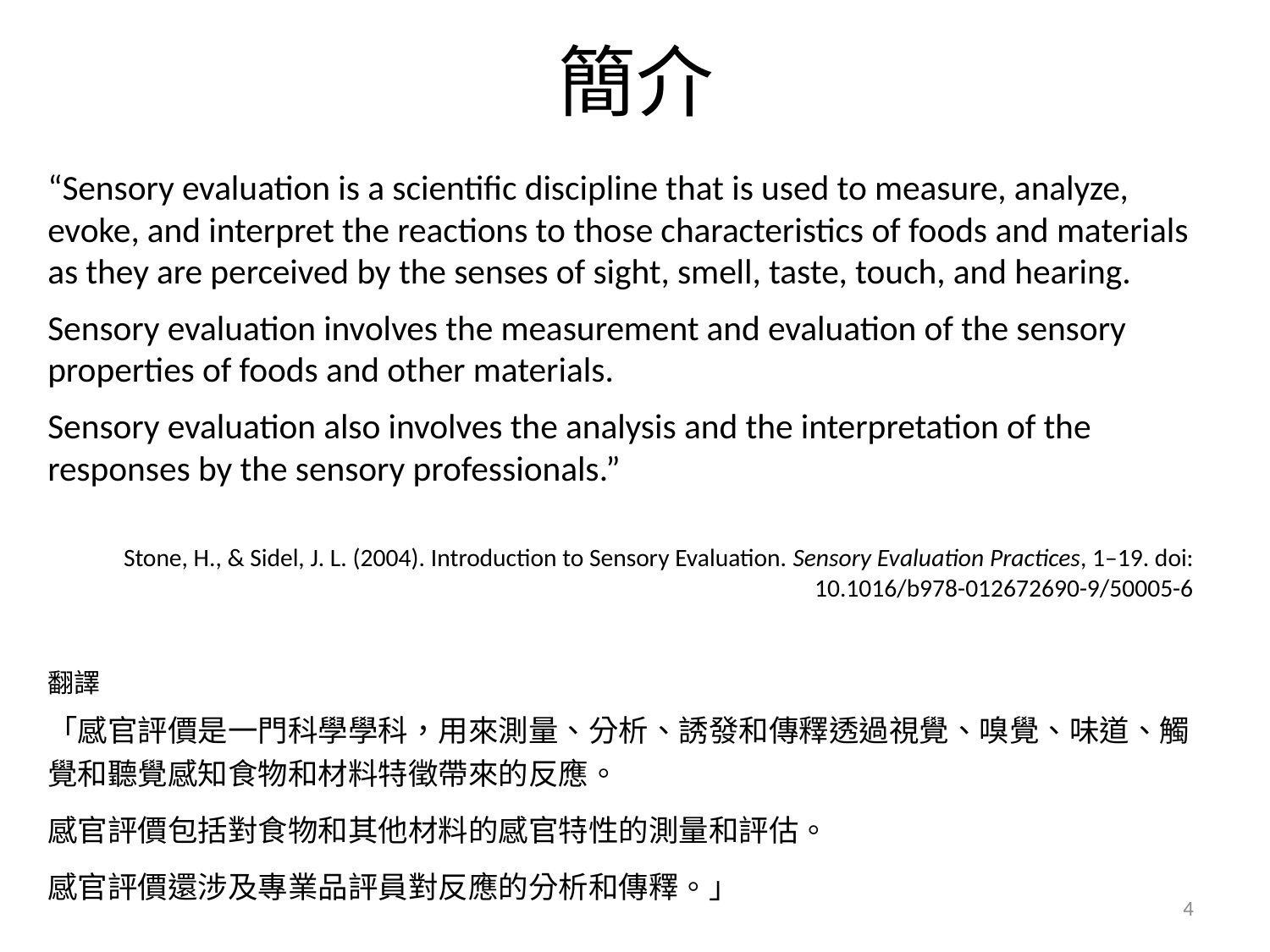

# 簡介
“Sensory evaluation is a scientific discipline that is used to measure, analyze, evoke, and interpret the reactions to those characteristics of foods and materials as they are perceived by the senses of sight, smell, taste, touch, and hearing.
Sensory evaluation involves the measurement and evaluation of the sensory properties of foods and other materials.
Sensory evaluation also involves the analysis and the interpretation of the responses by the sensory professionals.”

Stone, H., & Sidel, J. L. (2004). Introduction to Sensory Evaluation. Sensory Evaluation Practices, 1–19. doi: 10.1016/b978-012672690-9/50005-6

翻譯
「感官評價是一門科學學科，用來測量、分析、誘發和傳釋透過視覺、嗅覺、味道、觸覺和聽覺感知食物和材料特徵帶來的反應。
感官評價包括對食物和其他材料的感官特性的測量和評估。
感官評價還涉及專業品評員對反應的分析和傳釋。」

4